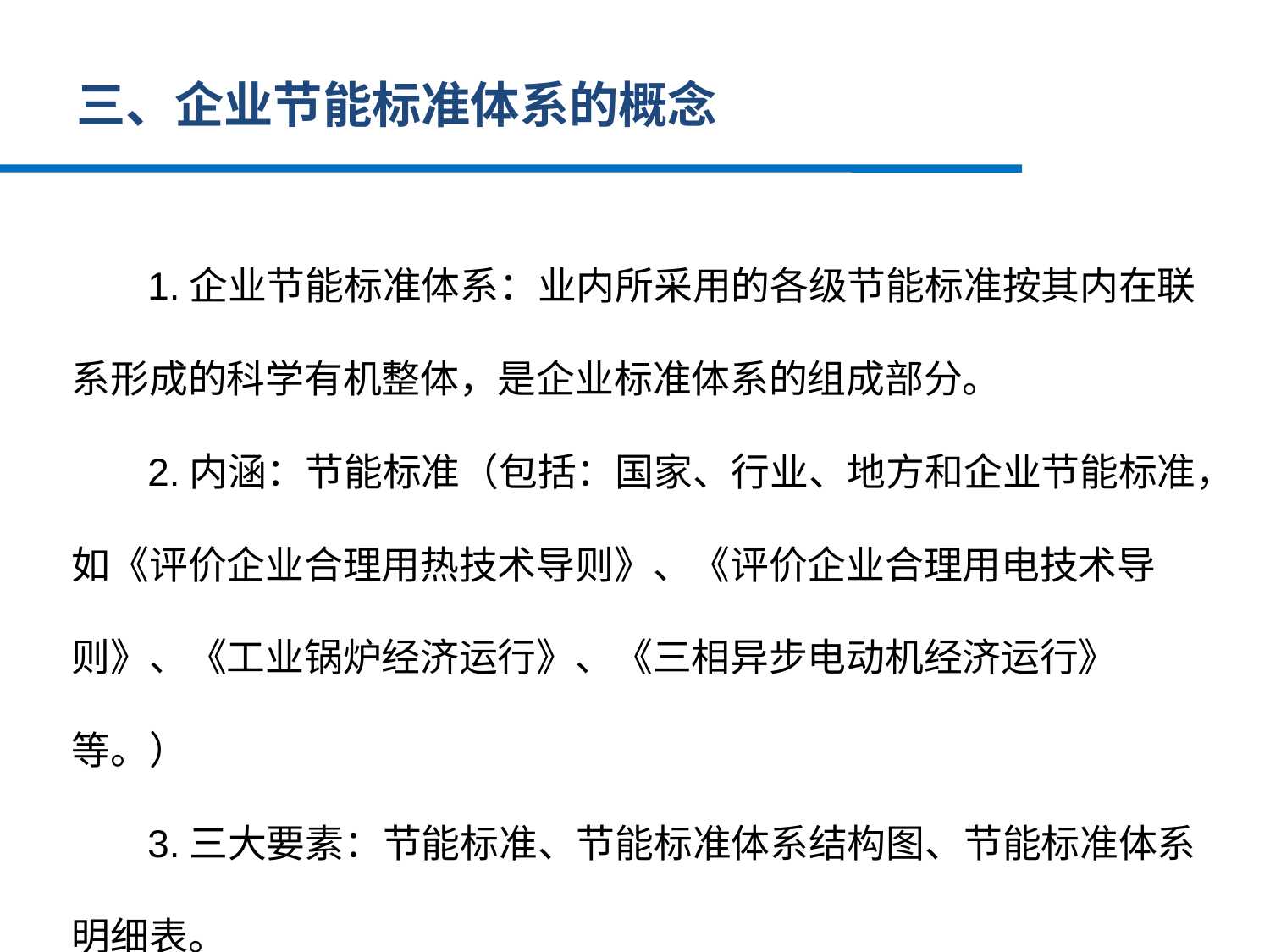

# 三、企业节能标准体系的概念
       1.企业节能标准体系：业内所采用的各级节能标准按其内在联系形成的科学有机整体，是企业标准体系的组成部分。
       2.内涵：节能标准（包括：国家、行业、地方和企业节能标准，如《评价企业合理用热技术导则》、《评价企业合理用电技术导则》、《工业锅炉经济运行》、《三相异步电动机经济运行》等。）
       3.三大要素：节能标准、节能标准体系结构图、节能标准体系明细表。